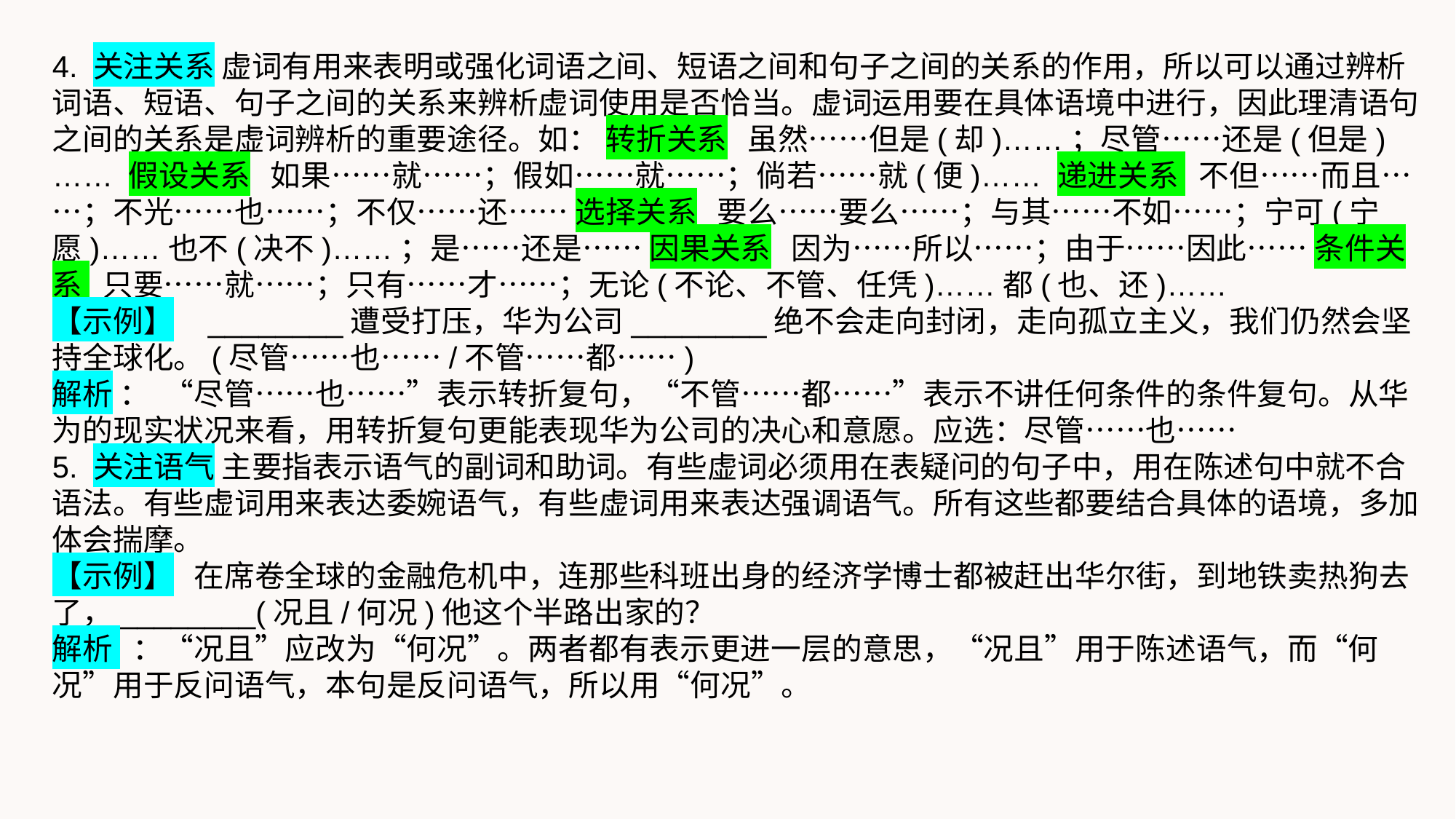

4. 关注关系 虚词有用来表明或强化词语之间、短语之间和句子之间的关系的作用，所以可以通过辨析词语、短语、句子之间的关系来辨析虚词使用是否恰当。虚词运用要在具体语境中进行，因此理清语句之间的关系是虚词辨析的重要途径。如： 转折关系   虽然……但是(却)……；尽管……还是(但是)…… 假设关系   如果……就……；假如……就……；倘若……就(便)…… 递进关系   不但……而且……；不光……也……；不仅……还…… 选择关系   要么……要么……；与其……不如……；宁可(宁愿)……也不(决不)……；是……还是…… 因果关系   因为……所以……；由于……因此…… 条件关系   只要……就……；只有……才……；无论(不论、不管、任凭)……都(也、还)……
【示例】    ________遭受打压，华为公司________绝不会走向封闭，走向孤立主义，我们仍然会坚持全球化。(尽管……也……/不管……都……)
解析 ：  “尽管……也……”表示转折复句，“不管……都……”表示不讲任何条件的条件复句。从华为的现实状况来看，用转折复句更能表现华为公司的决心和意愿。应选：尽管……也……
5. 关注语气 主要指表示语气的副词和助词。有些虚词必须用在表疑问的句子中，用在陈述句中就不合语法。有些虚词用来表达委婉语气，有些虚词用来表达强调语气。所有这些都要结合具体的语境，多加体会揣摩。
【示例】   在席卷全球的金融危机中，连那些科班出身的经济学博士都被赶出华尔街，到地铁卖热狗去了，________(况且/何况)他这个半路出家的？
解析   ：“况且”应改为“何况”。两者都有表示更进一层的意思，“况且”用于陈述语气，而“何况”用于反问语气，本句是反问语气，所以用“何况”。